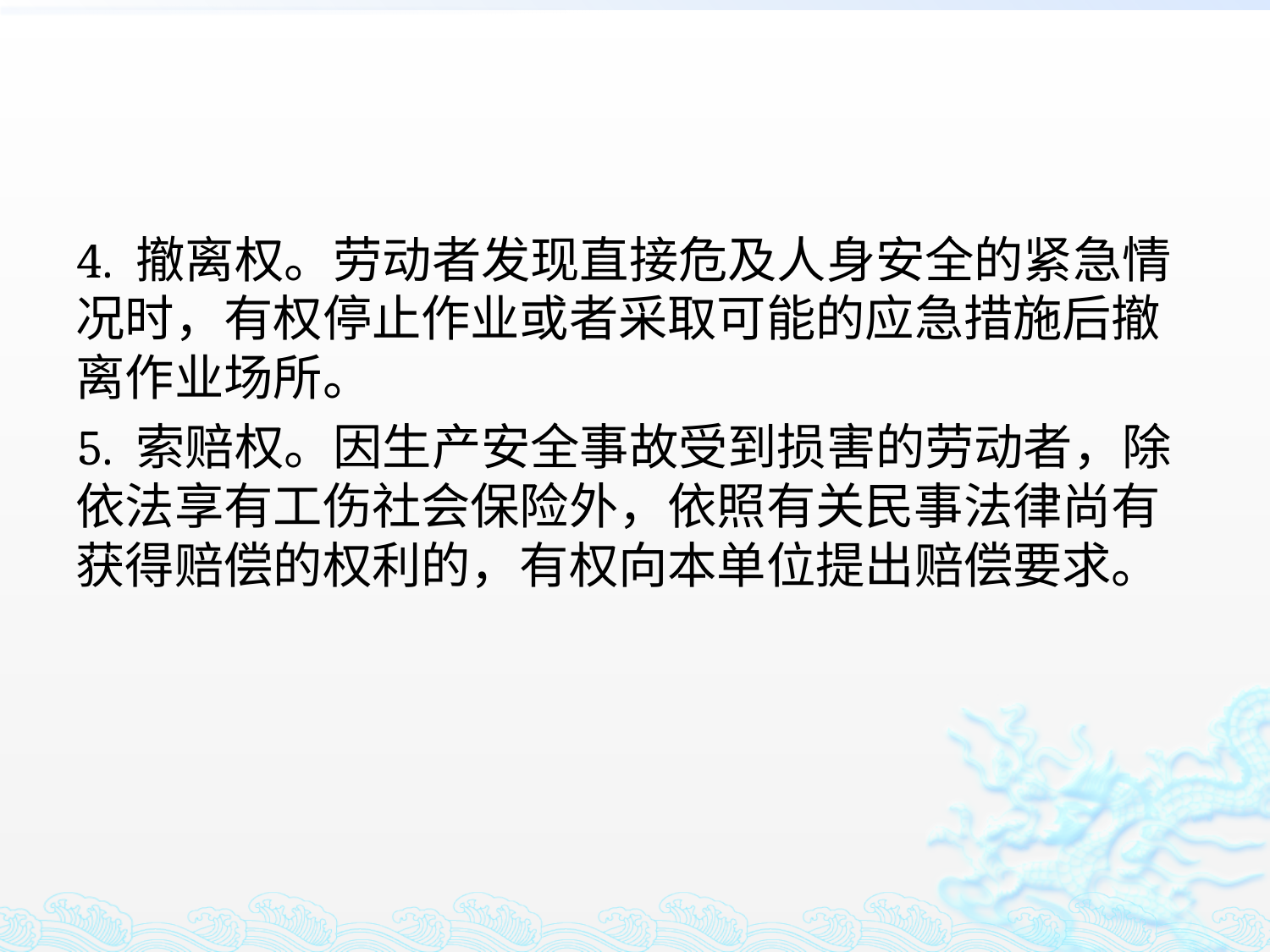

#
4. 撤离权。劳动者发现直接危及人身安全的紧急情况时，有权停止作业或者采取可能的应急措施后撤离作业场所。
5. 索赔权。因生产安全事故受到损害的劳动者，除依法享有工伤社会保险外，依照有关民事法律尚有获得赔偿的权利的，有权向本单位提出赔偿要求。